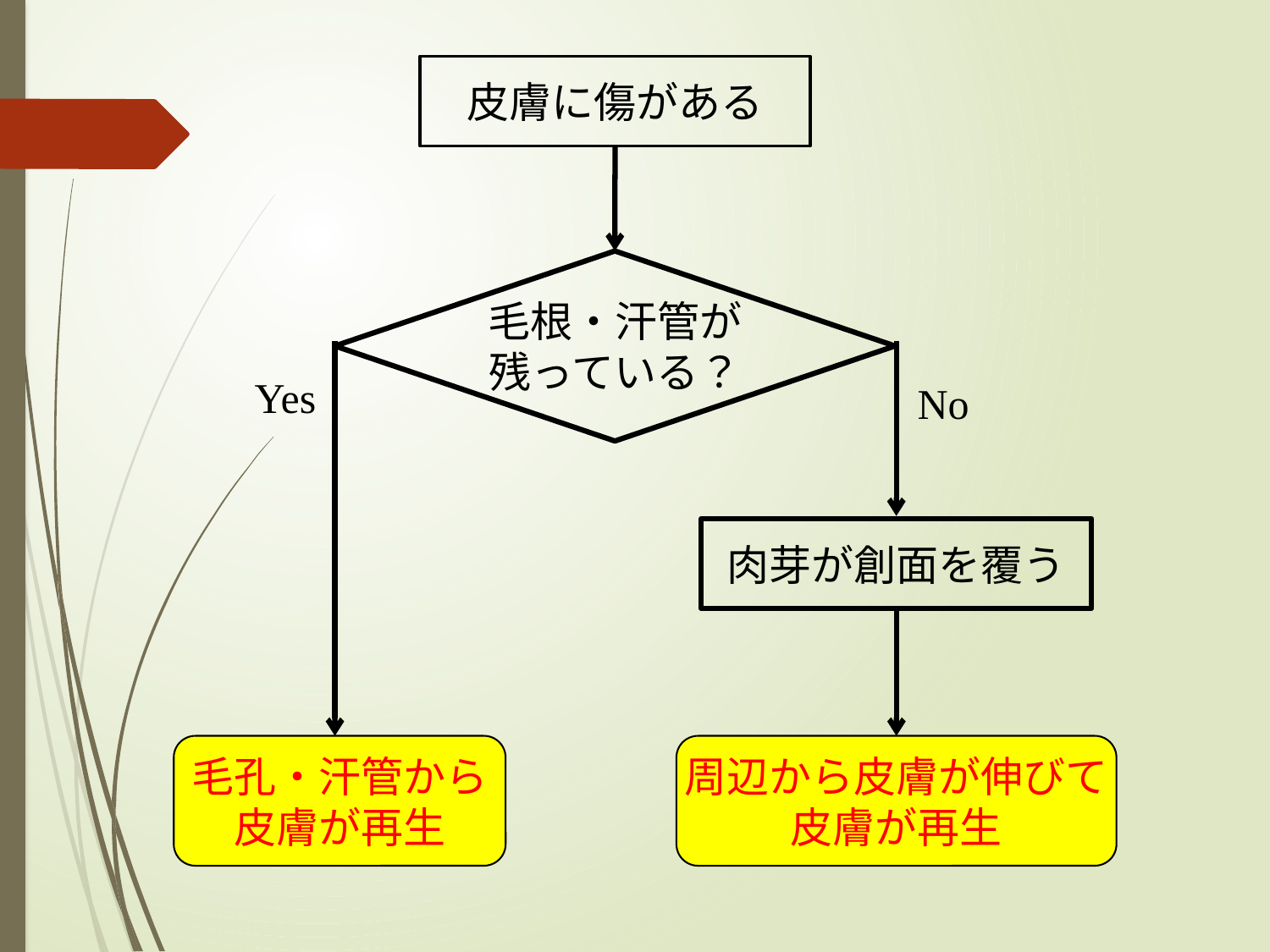

皮膚に傷がある
毛根・汗管が
残っている？
Yes
毛孔・汗管から
皮膚が再生
No
肉芽が創面を覆う
周辺から皮膚が伸びて
皮膚が再生